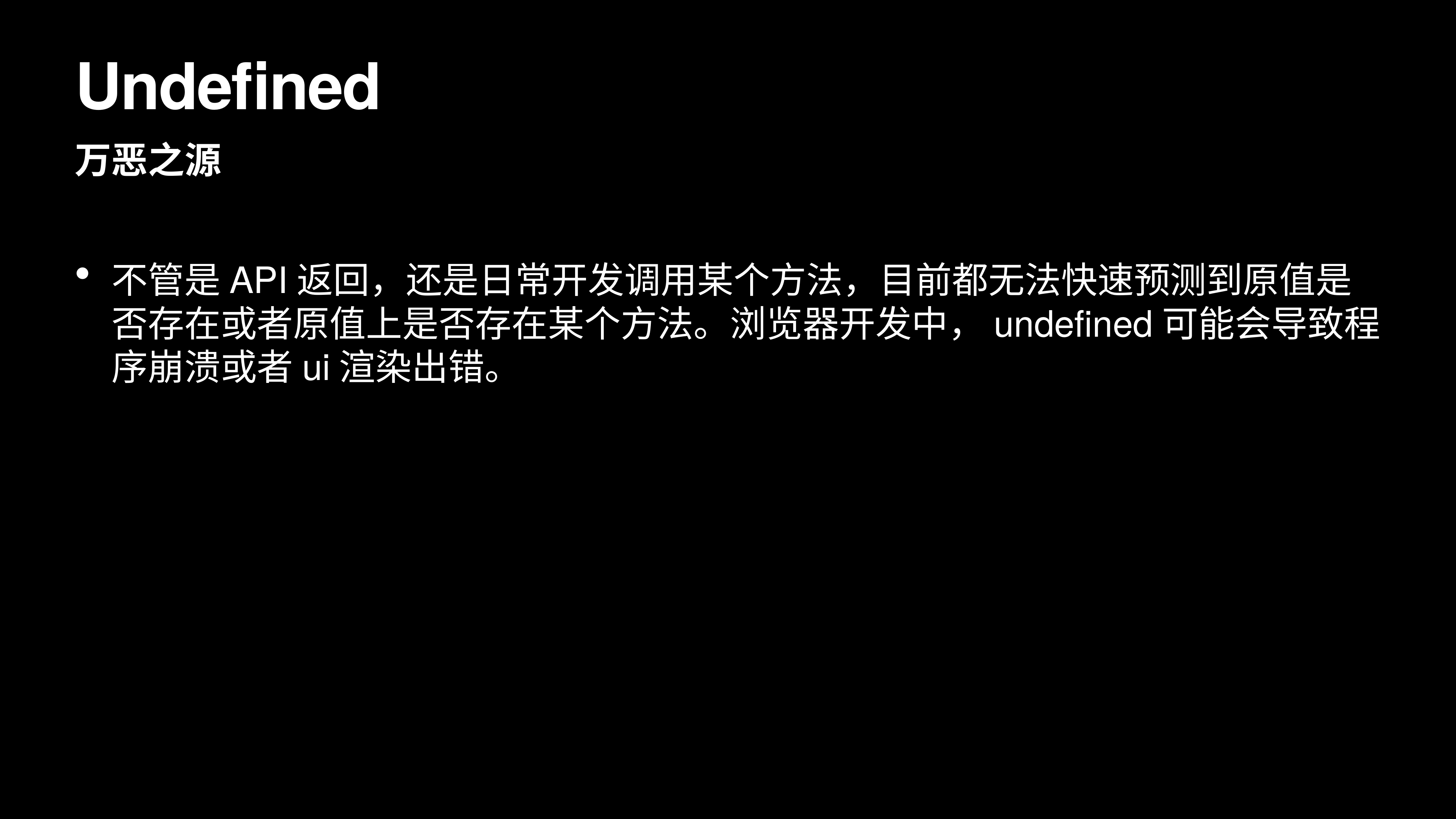

# Undefined
万恶之源
不管是API返回，还是日常开发调用某个方法，目前都无法快速预测到原值是否存在或者原值上是否存在某个方法。浏览器开发中，undefined可能会导致程序崩溃或者ui渲染出错。